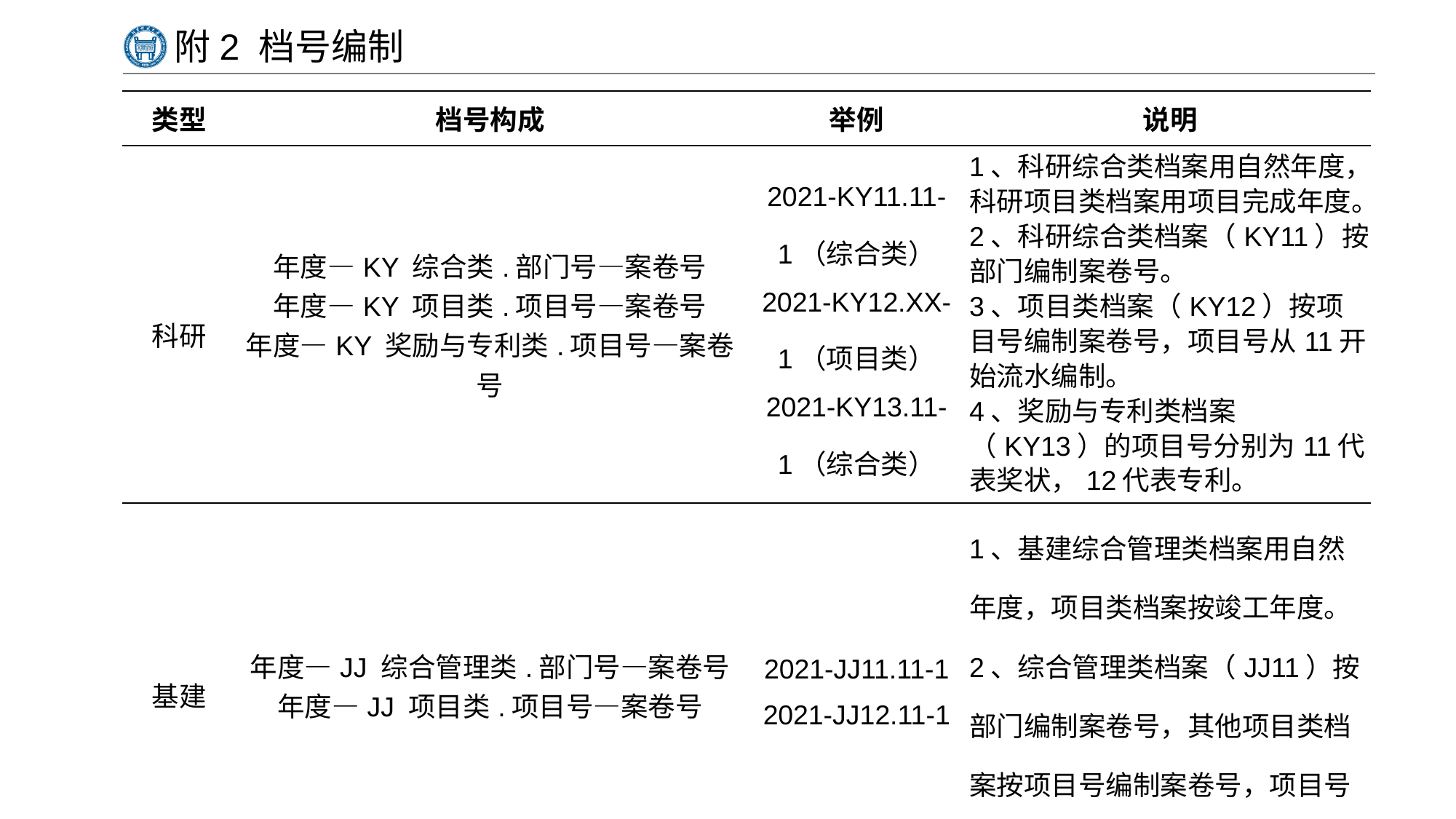

# 附2 档号编制
| 类型 | 档号构成 | 举例 | 说明 |
| --- | --- | --- | --- |
| 科研 | 年度—KY 综合类.部门号—案卷号 年度—KY 项目类.项目号—案卷号 年度—KY 奖励与专利类.项目号—案卷号 | 2021-KY11.11-1（综合类） 2021-KY12.XX-1（项目类） 2021-KY13.11-1（综合类） | 1、科研综合类档案用自然年度，科研项目类档案用项目完成年度。 2、科研综合类档案（KY11）按部门编制案卷号。 3、项目类档案（KY12）按项目号编制案卷号，项目号从11开始流水编制。 4、奖励与专利类档案（KY13）的项目号分别为11代表奖状，12代表专利。 |
| 基建 | 年度—JJ 综合管理类.部门号—案卷号 年度—JJ 项目类.项目号—案卷号 | 2021-JJ11.11-1 2021-JJ12.11-1 | 1、基建综合管理类档案用自然年度，项目类档案按竣工年度。 2、综合管理类档案（JJ11）按部门编制案卷号，其他项目类档案按项目号编制案卷号，项目号从11开始流水编制。 |